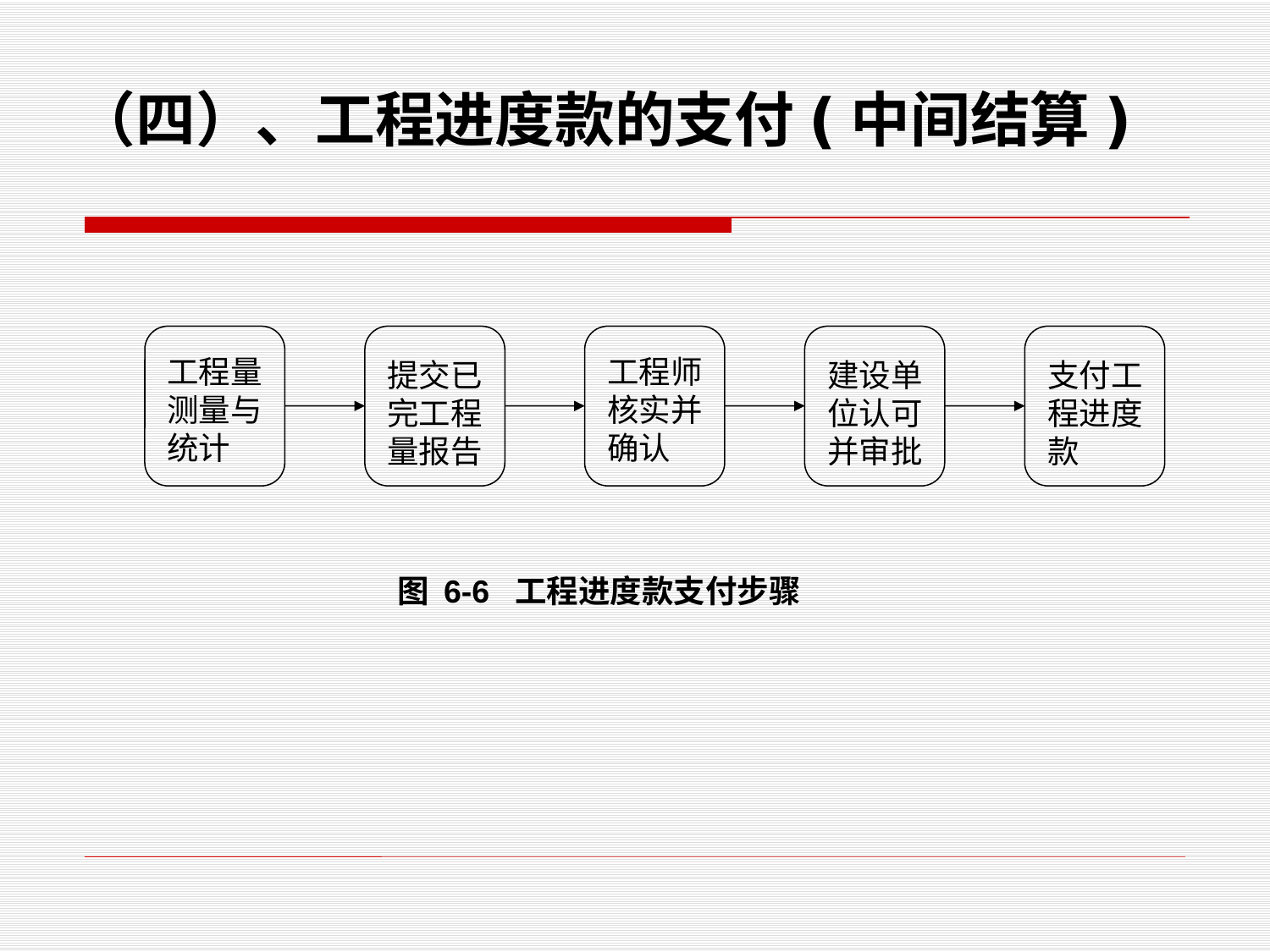

（四）、工程进度款的支付(中间结算)

工程量测量与统计
工程师核实并确认
提交已完工程量报告
建设单位认可并审批
支付工程进度款

图 6-6  工程进度款支付步骤